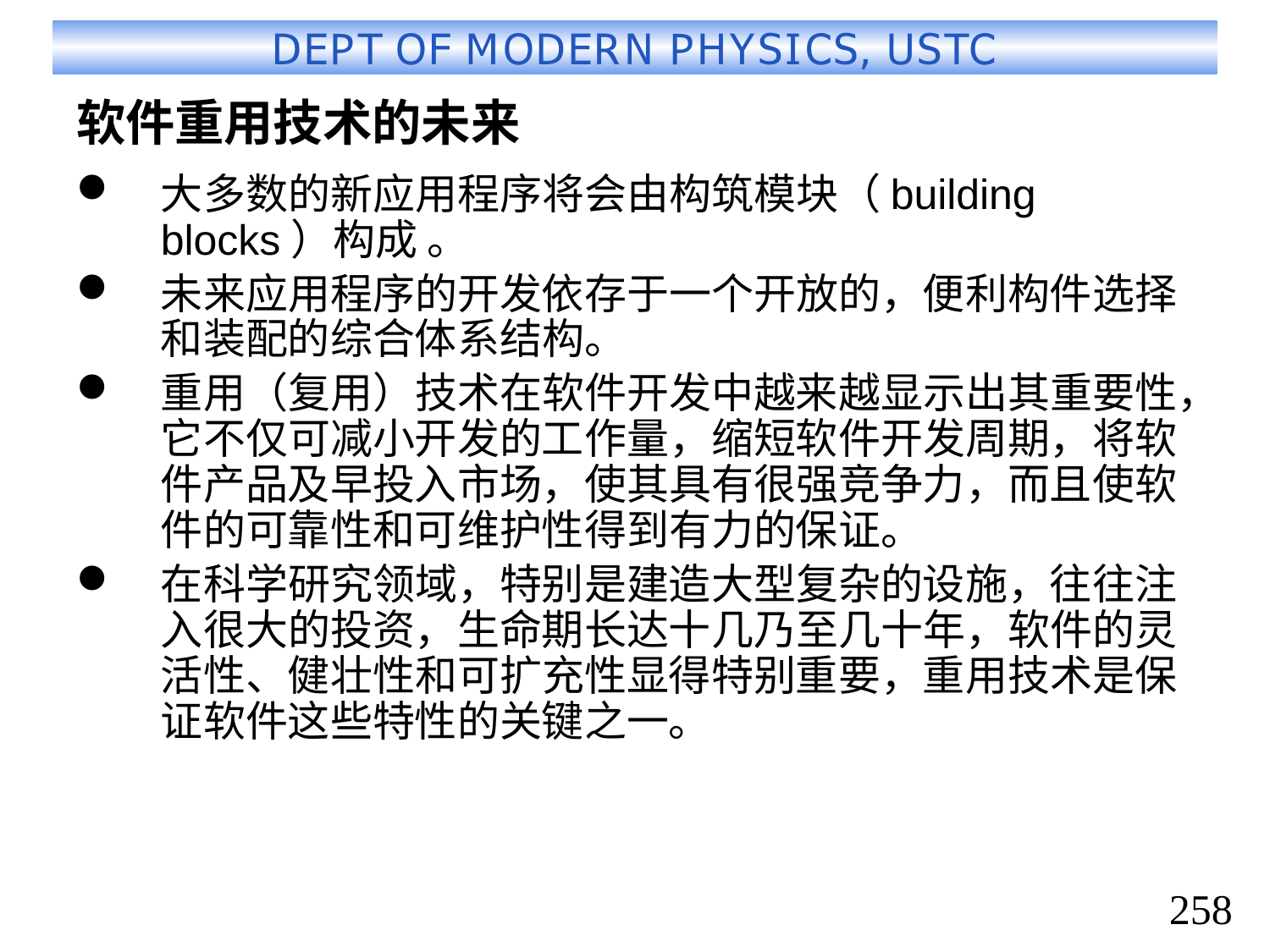

# 软件重用技术的未来
大多数的新应用程序将会由构筑模块（building blocks）构成 。
未来应用程序的开发依存于一个开放的，便利构件选择和装配的综合体系结构。
重用（复用）技术在软件开发中越来越显示出其重要性，它不仅可减小开发的工作量，缩短软件开发周期，将软件产品及早投入市场，使其具有很强竞争力，而且使软件的可靠性和可维护性得到有力的保证。
在科学研究领域，特别是建造大型复杂的设施，往往注入很大的投资，生命期长达十几乃至几十年，软件的灵活性、健壮性和可扩充性显得特别重要，重用技术是保证软件这些特性的关键之一。